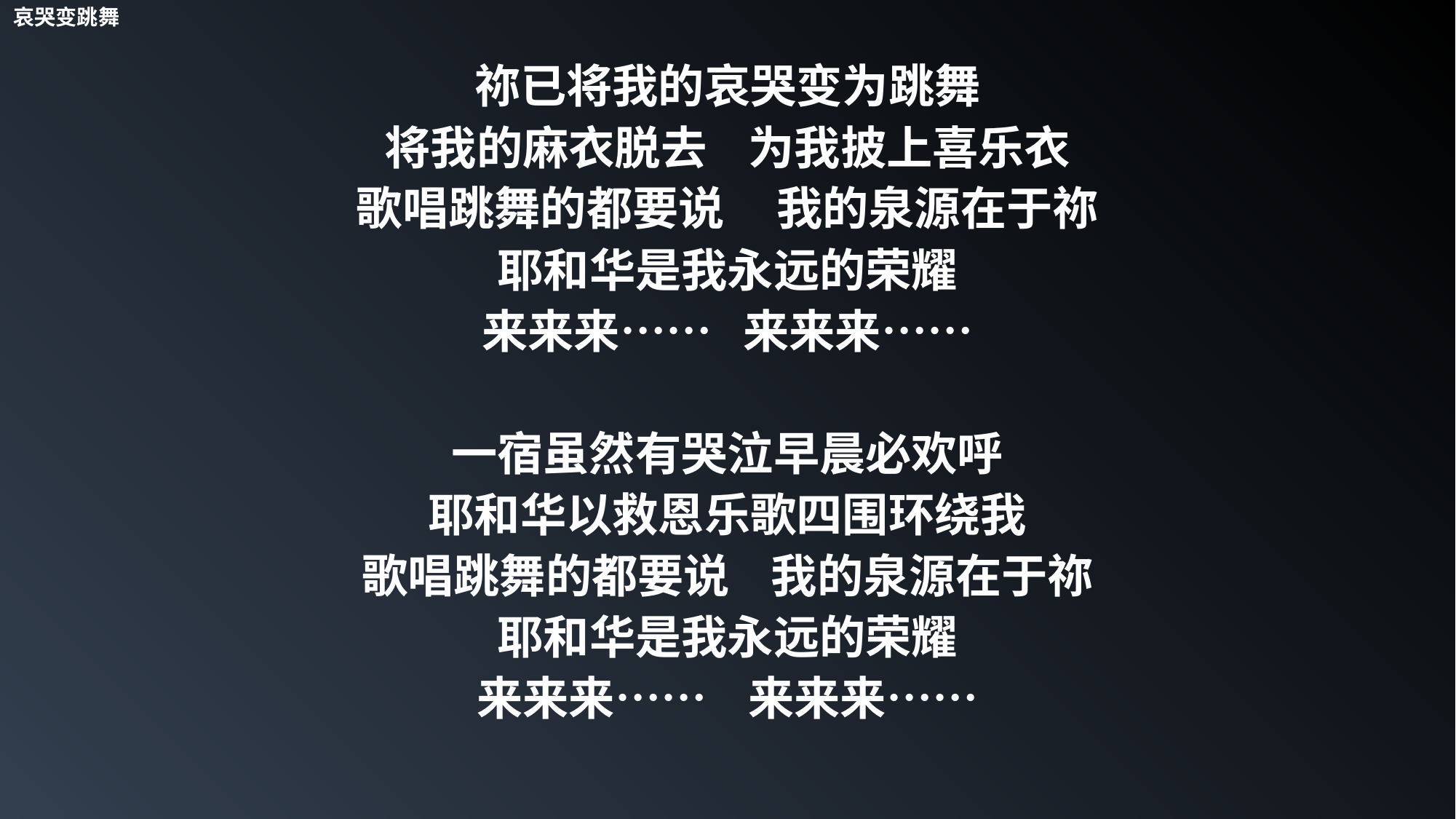

哀哭变跳舞
祢已将我的哀哭变为跳舞
将我的麻衣脱去    为我披上喜乐衣
歌唱跳舞的都要说     我的泉源在于祢
耶和华是我永远的荣耀
来来来……   来来来……

一宿虽然有哭泣早晨必欢呼
耶和华以救恩乐歌四围环绕我
歌唱跳舞的都要说    我的泉源在于祢
耶和华是我永远的荣耀
来来来……    来来来……